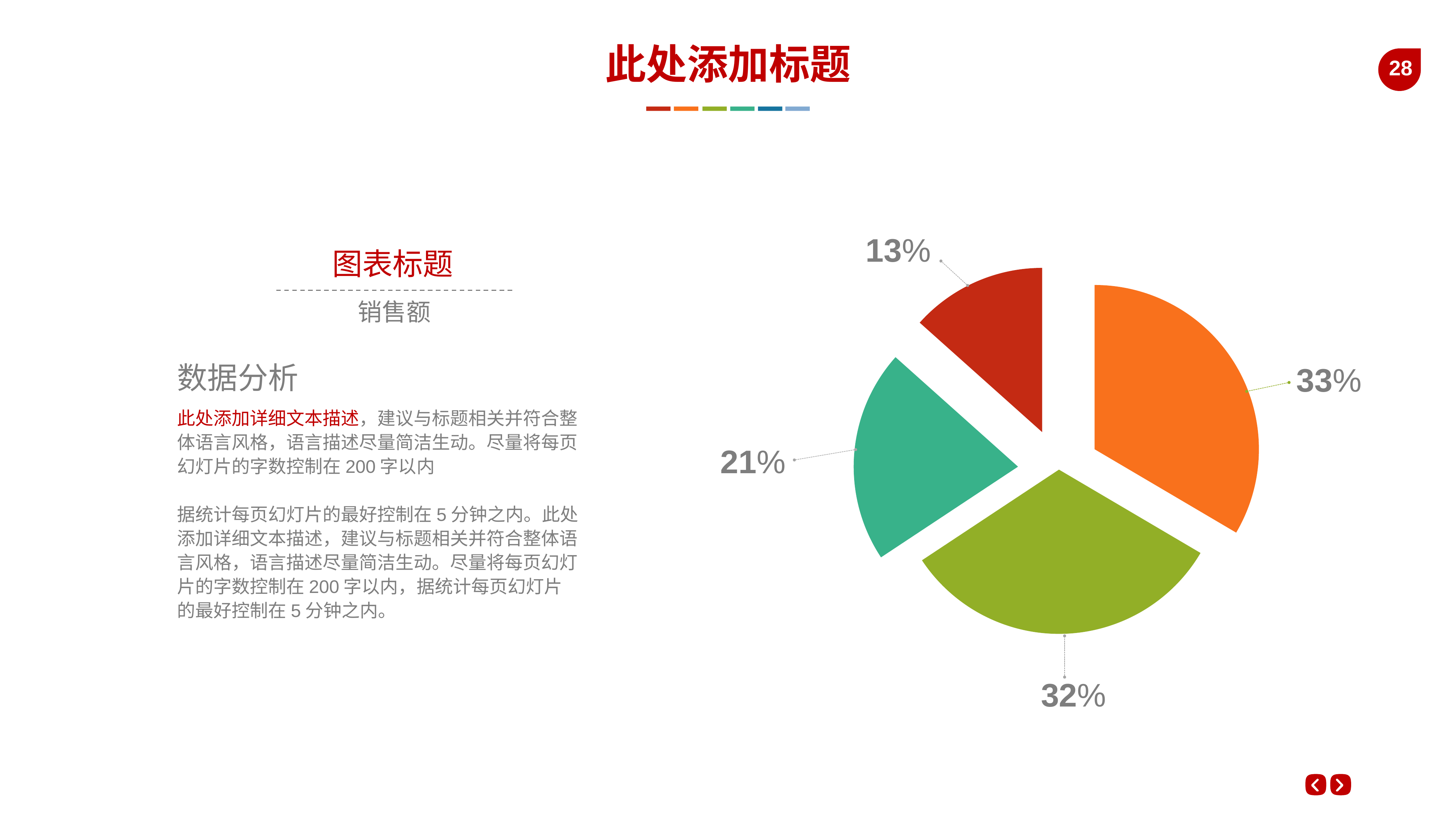

此处添加标题

13%

### Chart

| Category | Sales |
|---|---|
| 1st Qtr | 8.0 |
| 2nd Qtr | 7.7 |
| 1st Qtr | 5.0 |
| 2nd Qtr | 3.2 |
33%
21%
32%
图表标题
销售额
数据分析
此处添加详细文本描述，建议与标题相关并符合整体语言风格，语言描述尽量简洁生动。尽量将每页幻灯片的字数控制在200字以内

据统计每页幻灯片的最好控制在5分钟之内。此处添加详细文本描述，建议与标题相关并符合整体语言风格，语言描述尽量简洁生动。尽量将每页幻灯片的字数控制在200字以内，据统计每页幻灯片的最好控制在5分钟之内。